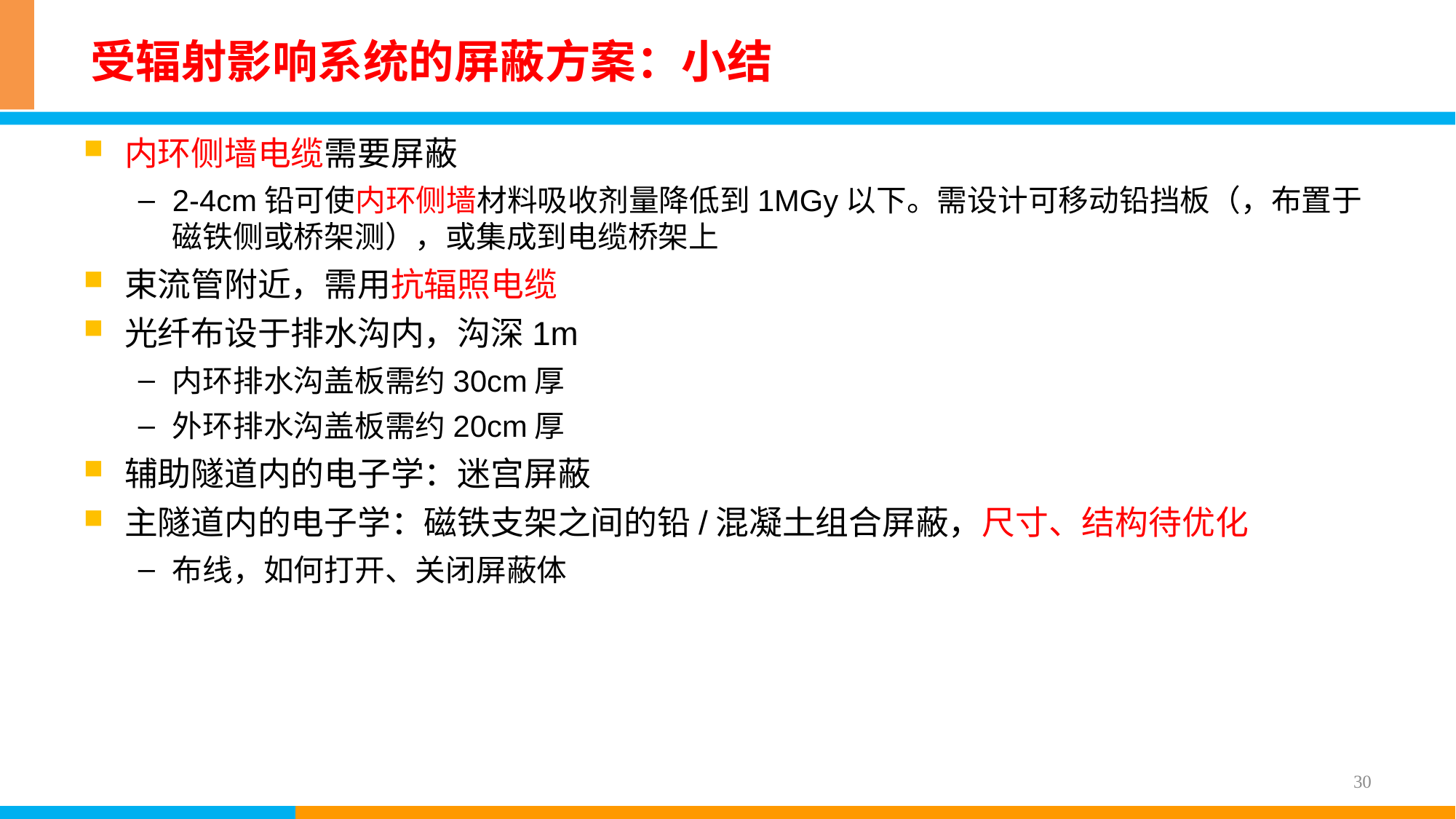

# 受辐射影响系统的屏蔽方案：小结
内环侧墙电缆需要屏蔽
2-4cm铅可使内环侧墙材料吸收剂量降低到1MGy以下。需设计可移动铅挡板（，布置于磁铁侧或桥架测），或集成到电缆桥架上
束流管附近，需用抗辐照电缆
光纤布设于排水沟内，沟深1m
内环排水沟盖板需约30cm厚
外环排水沟盖板需约20cm厚
辅助隧道内的电子学：迷宫屏蔽
主隧道内的电子学：磁铁支架之间的铅/混凝土组合屏蔽，尺寸、结构待优化
布线，如何打开、关闭屏蔽体

30